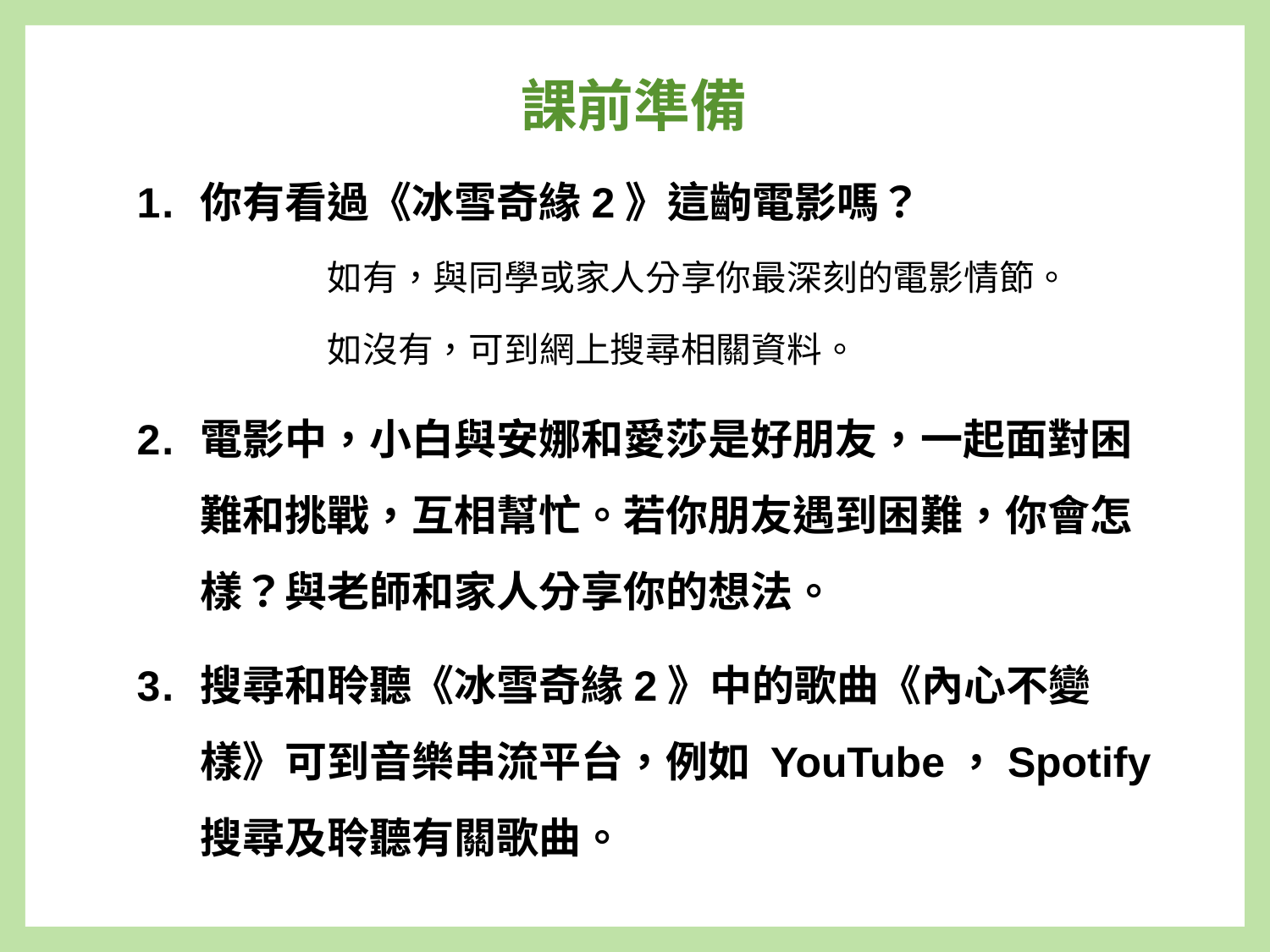

# 課前準備
你有看過《冰雪奇緣2》這齣電影嗎？
	如有，與同學或家人分享你最深刻的電影情節。
	如沒有，可到網上搜尋相關資料。
電影中，小白與安娜和愛莎是好朋友，一起面對困難和挑戰，互相幫忙。若你朋友遇到困難，你會怎樣？與老師和家人分享你的想法。
搜尋和聆聽《冰雪奇緣2》中的歌曲《內心不變樣》可到音樂串流平台，例如 YouTube，Spotify搜尋及聆聽有關歌曲。